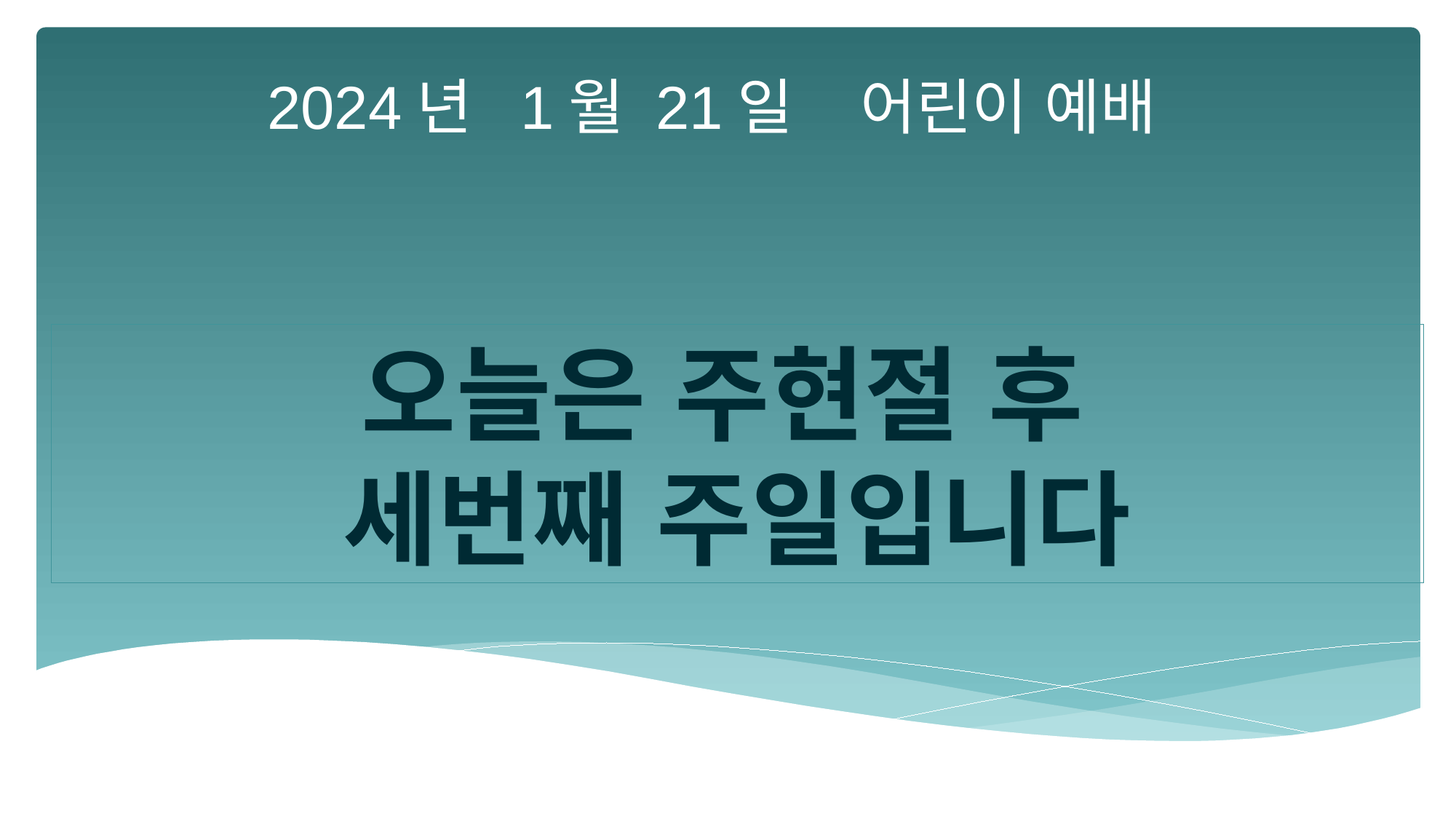

2024년  1월 21일    어린이 예배
오늘은 주현절 후
세번째 주일입니다